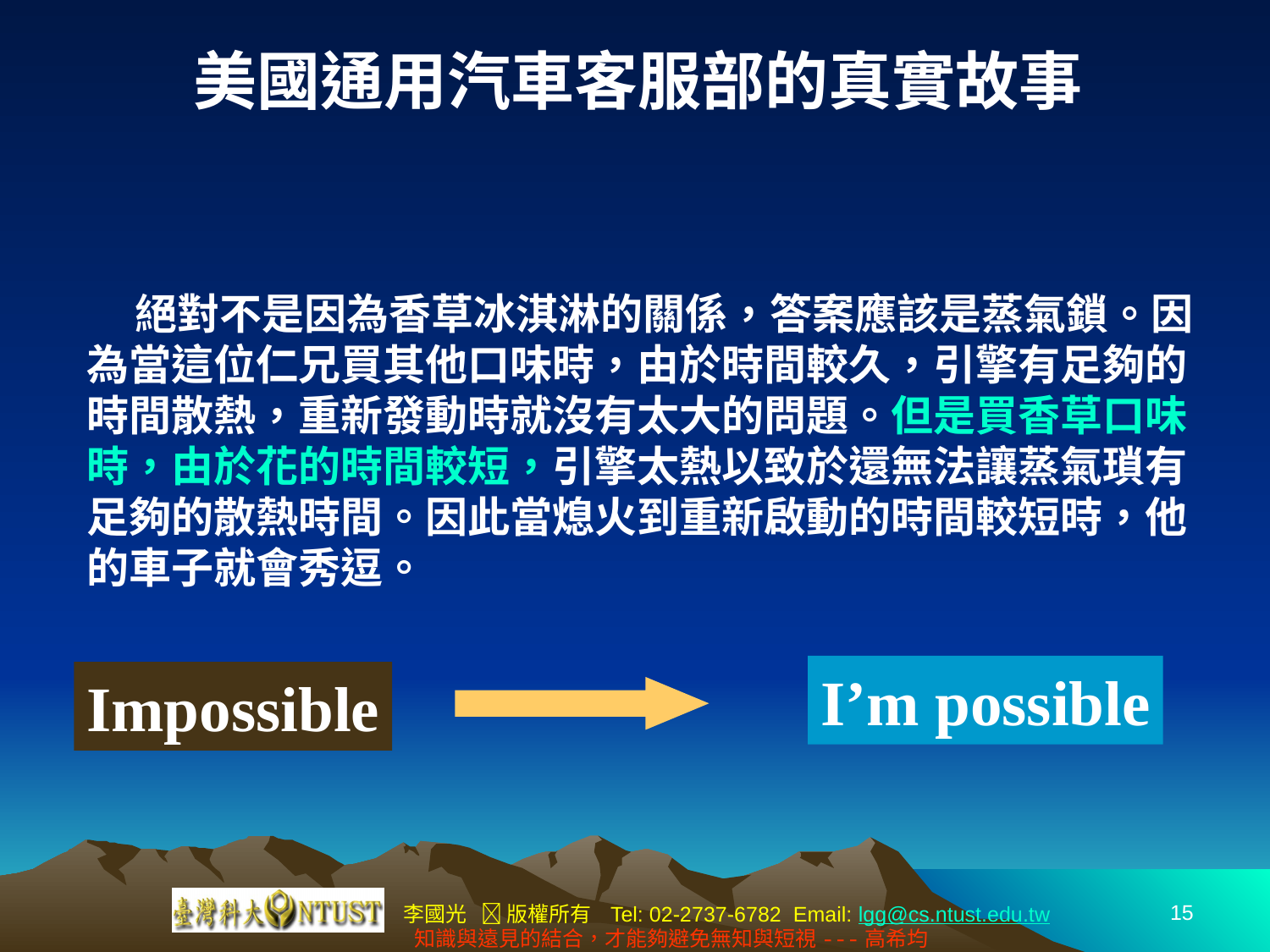

# 美國通用汽車客服部的真實故事
    絕對不是因為香草冰淇淋的關係，答案應該是蒸氣鎖。因為當這位仁兄買其他口味時，由於時間較久，引擎有足夠的時間散熱，重新發動時就沒有太大的問題。但是買香草口味時，由於花的時間較短，引擎太熱以致於還無法讓蒸氣瑣有足夠的散熱時間。因此當熄火到重新啟動的時間較短時，他的車子就會秀逗。

I’m possible
Impossible

15